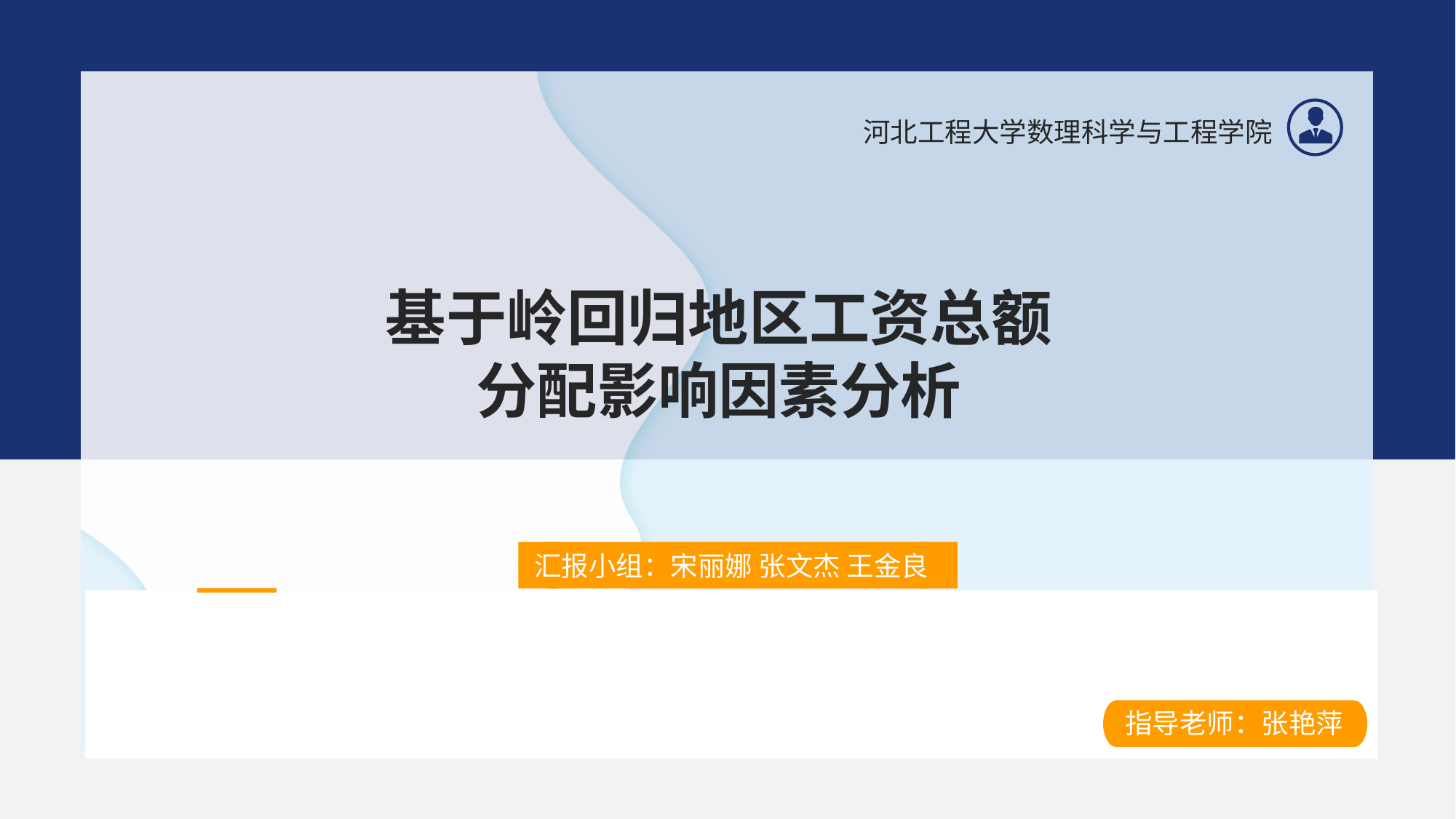

河北工程大学数理科学与工程学院

基于岭回归地区工资总额分配影响因素分析

汇报小组：宋丽娜 张文杰 王金良
·

指导老师：张艳萍